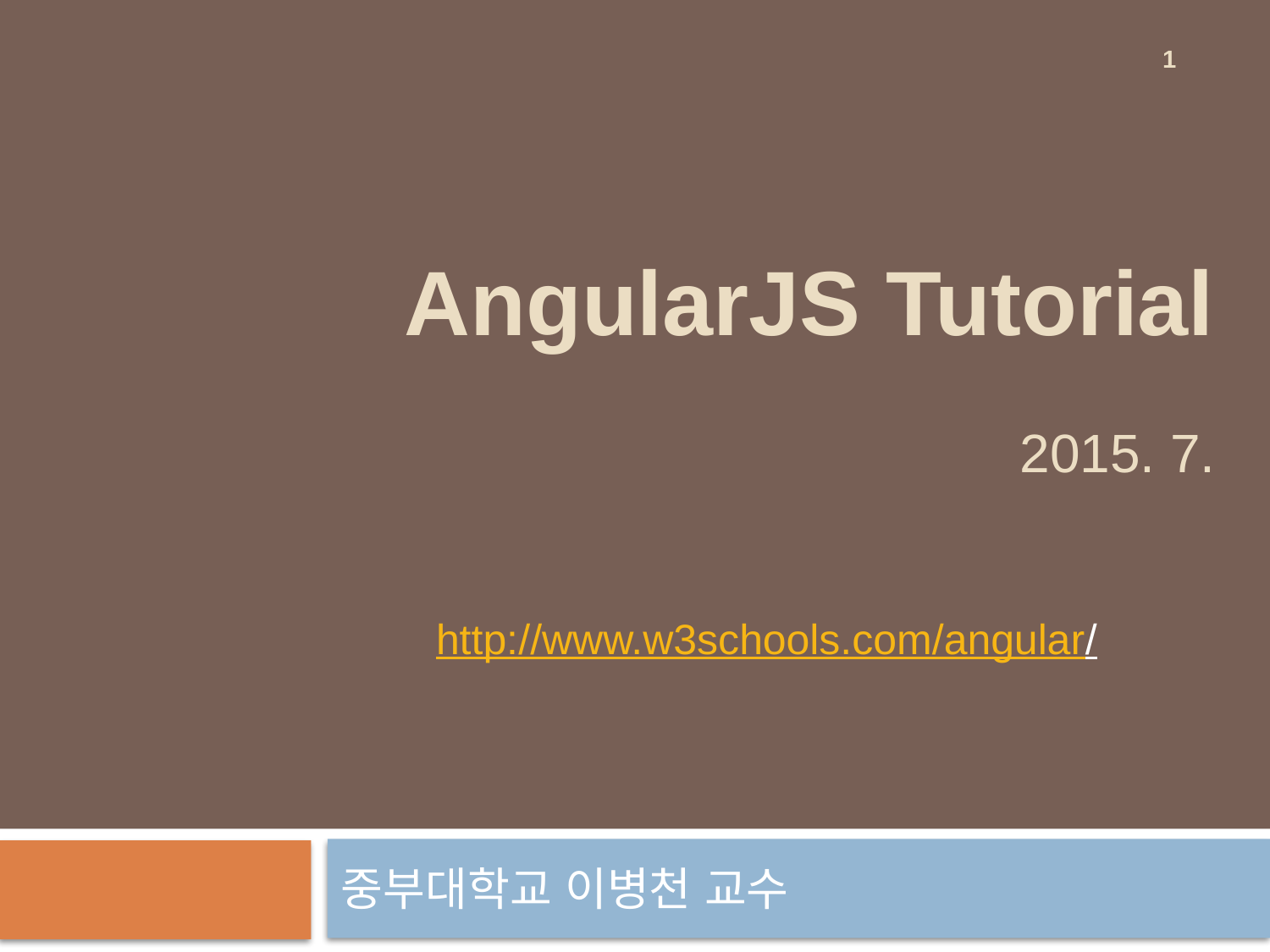

1
# AngularJS Tutorial 2015. 7.
http://www.w3schools.com/angular/
중부대학교 이병천 교수